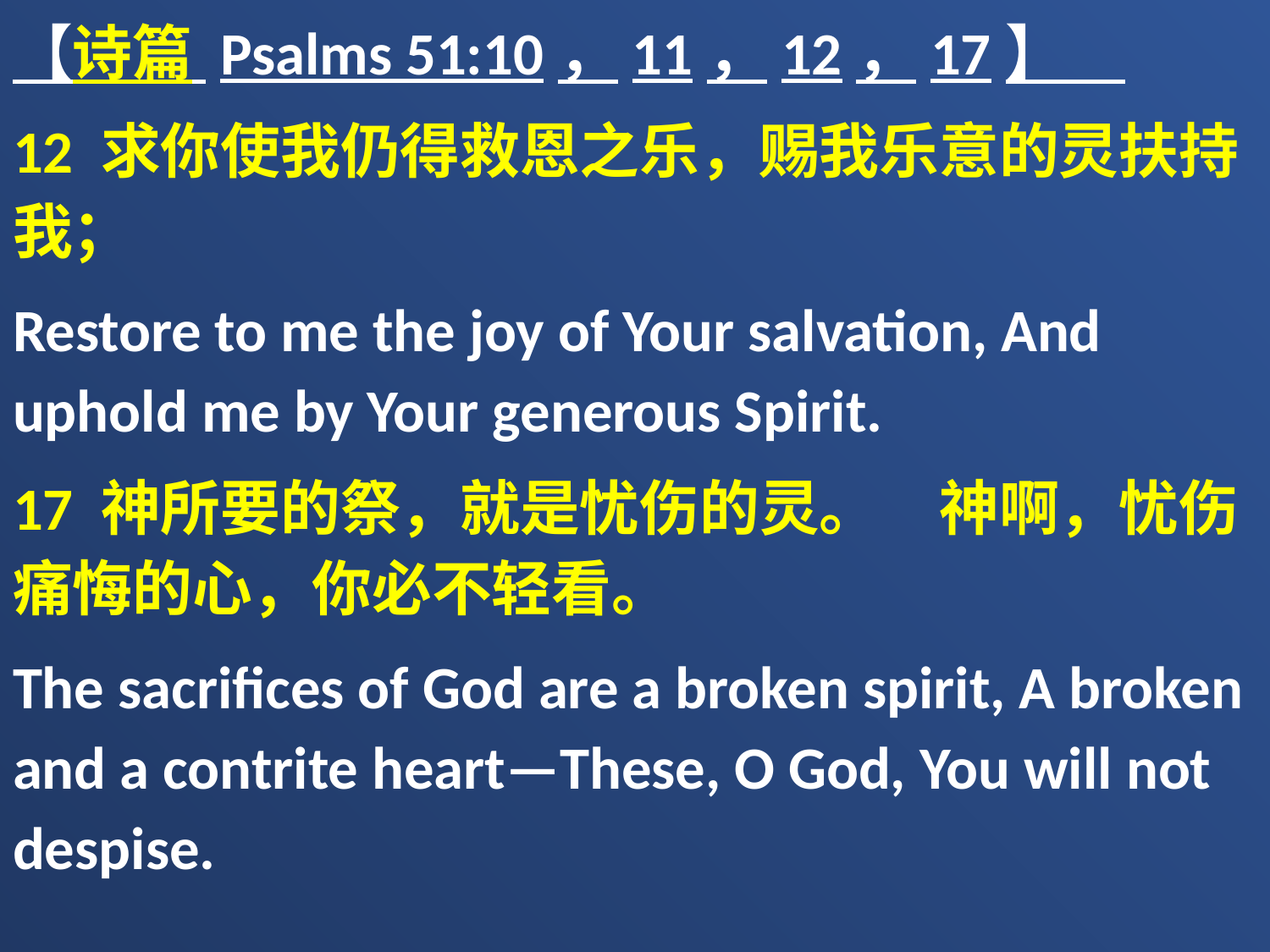

【诗篇 Psalms 51:10，11，12，17】
12 求你使我仍得救恩之乐，赐我乐意的灵扶持我；
Restore to me the joy of Your salvation, And uphold me by Your generous Spirit.
17 神所要的祭，就是忧伤的灵。　神啊，忧伤痛悔的心，你必不轻看。
The sacrifices of God are a broken spirit, A broken and a contrite heart—These, O God, You will not despise.